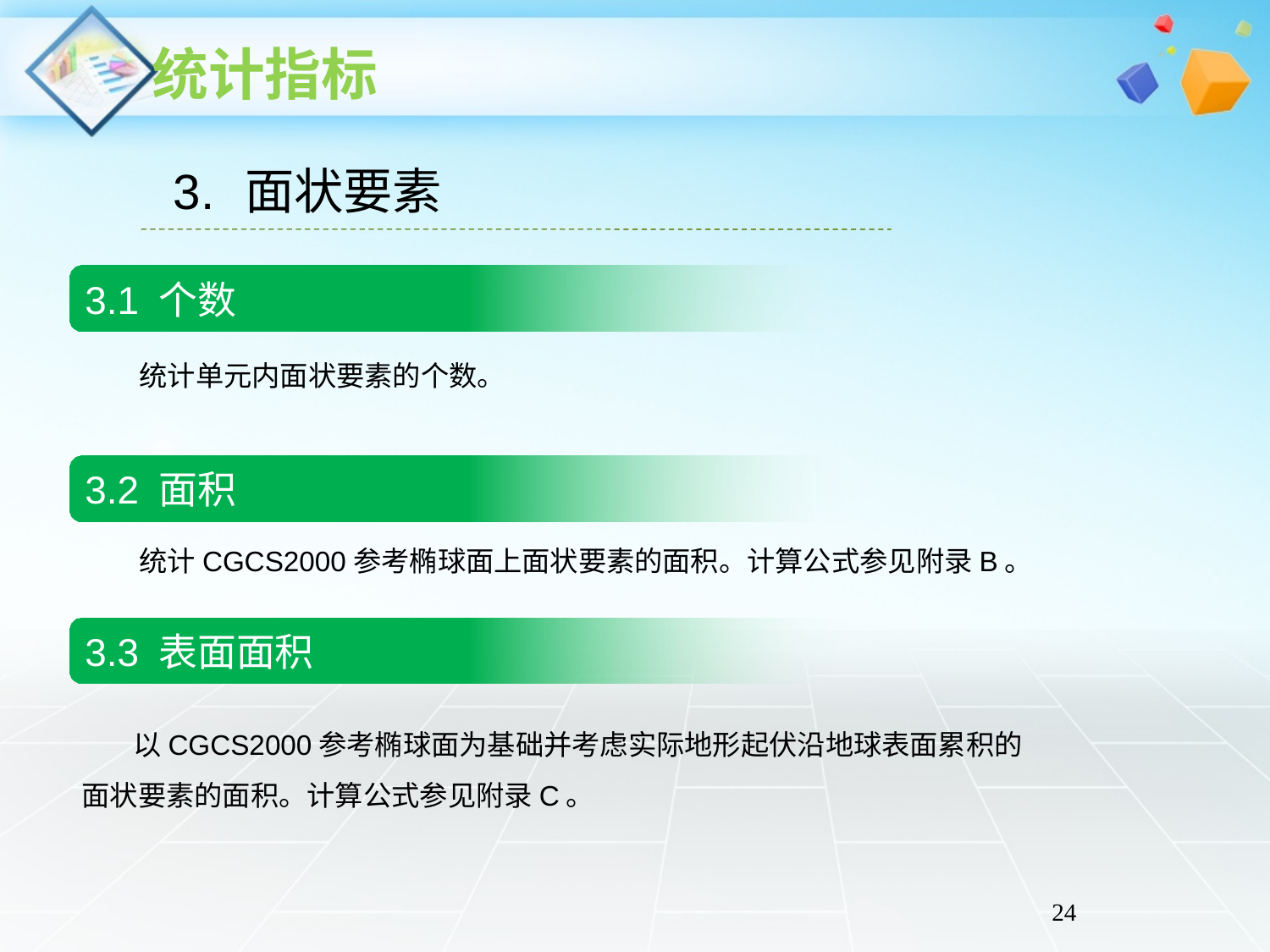

面状要素

3.1 个数
        统计单元内面状要素的个数。
3.2 面积
        统计CGCS2000参考椭球面上面状要素的面积。计算公式参见附录B。
3.3 表面面积
       以CGCS2000参考椭球面为基础并考虑实际地形起伏沿地球表面累积的面状要素的面积。计算公式参见附录C。
24